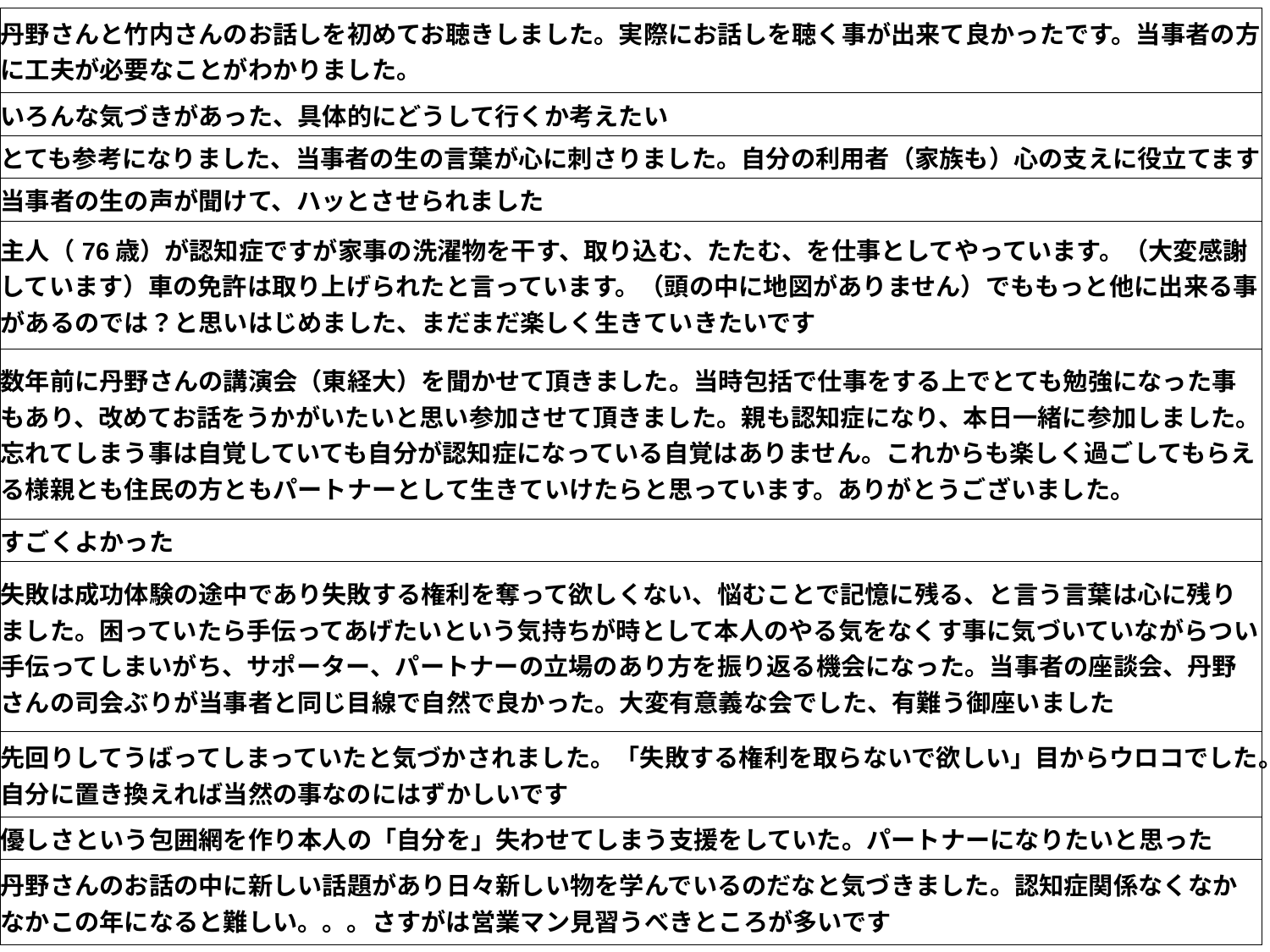

| 丹野さんと竹内さんのお話しを初めてお聴きしました。実際にお話しを聴く事が出来て良かったです。当事者の方に工夫が必要なことがわかりました。 |
| --- |
| いろんな気づきがあった、具体的にどうして行くか考えたい |
| とても参考になりました、当事者の生の言葉が心に刺さりました。自分の利用者（家族も）心の支えに役立てます |
| 当事者の生の声が聞けて、ハッとさせられました |
| 主人（76歳）が認知症ですが家事の洗濯物を干す、取り込む、たたむ、を仕事としてやっています。（大変感謝しています）車の免許は取り上げられたと言っています。（頭の中に地図がありません）でももっと他に出来る事があるのでは？と思いはじめました、まだまだ楽しく生きていきたいです |
| 数年前に丹野さんの講演会（東経大）を聞かせて頂きました。当時包括で仕事をする上でとても勉強になった事もあり、改めてお話をうかがいたいと思い参加させて頂きました。親も認知症になり、本日一緒に参加しました。忘れてしまう事は自覚していても自分が認知症になっている自覚はありません。これからも楽しく過ごしてもらえる様親とも住民の方ともパートナーとして生きていけたらと思っています。ありがとうございました。 |
| すごくよかった |
| 失敗は成功体験の途中であり失敗する権利を奪って欲しくない、悩むことで記憶に残る、と言う言葉は心に残りました。困っていたら手伝ってあげたいという気持ちが時として本人のやる気をなくす事に気づいていながらつい手伝ってしまいがち、サポーター、パートナーの立場のあり方を振り返る機会になった。当事者の座談会、丹野さんの司会ぶりが当事者と同じ目線で自然で良かった。大変有意義な会でした、有難う御座いました |
| 先回りしてうばってしまっていたと気づかされました。「失敗する権利を取らないで欲しい」目からウロコでした。自分に置き換えれば当然の事なのにはずかしいです |
| 優しさという包囲網を作り本人の「自分を」失わせてしまう支援をしていた。パートナーになりたいと思った |
| 丹野さんのお話の中に新しい話題があり日々新しい物を学んでいるのだなと気づきました。認知症関係なくなかなかこの年になると難しい。。。さすがは営業マン見習うべきところが多いです |